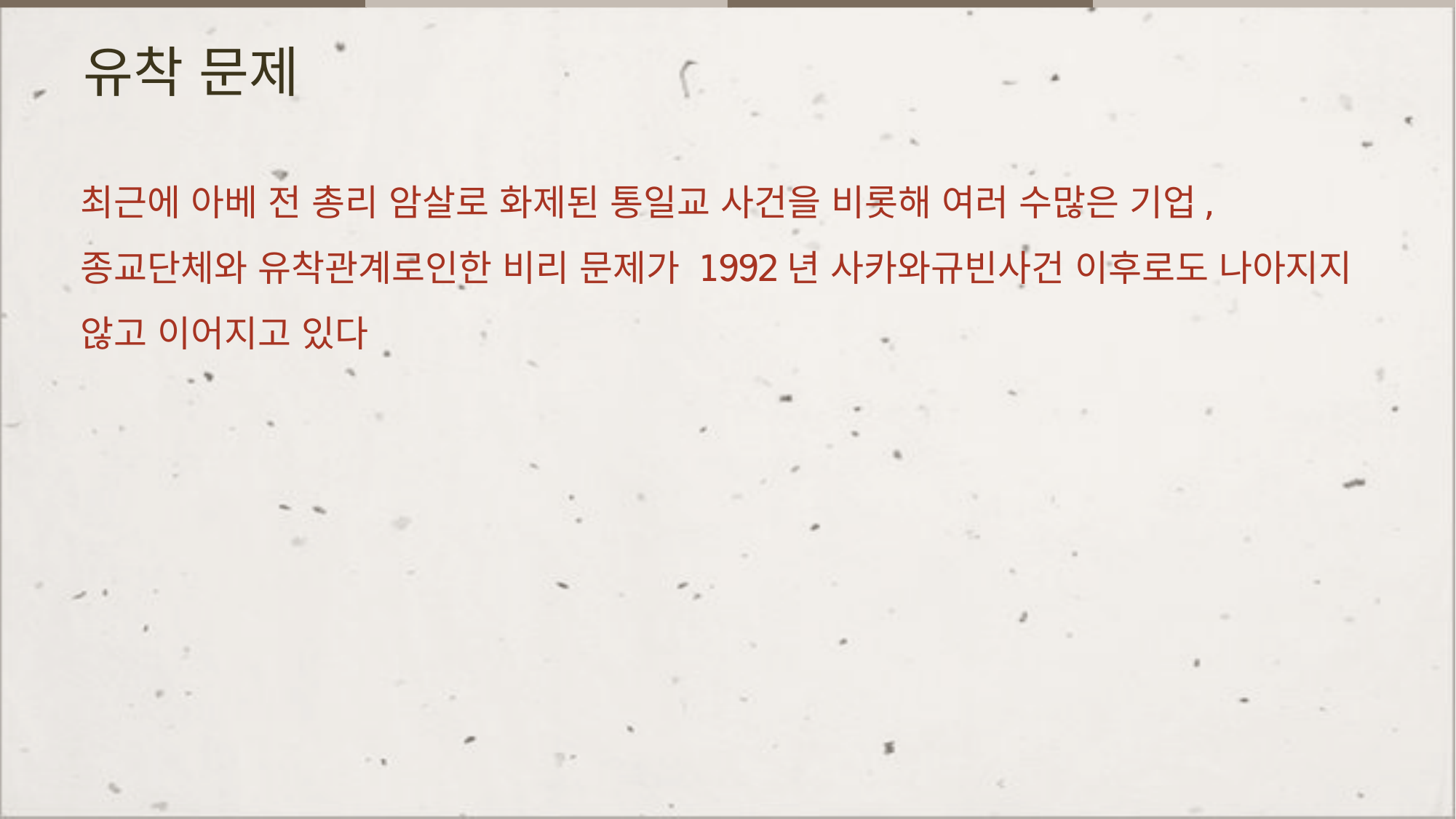

# 유착 문제
최근에 아베 전 총리 암살로 화제된 통일교 사건을 비롯해 여러 수많은 기업,종교단체와 유착관계로인한 비리 문제가 1992년 사카와규빈사건 이후로도 나아지지 않고 이어지고 있다